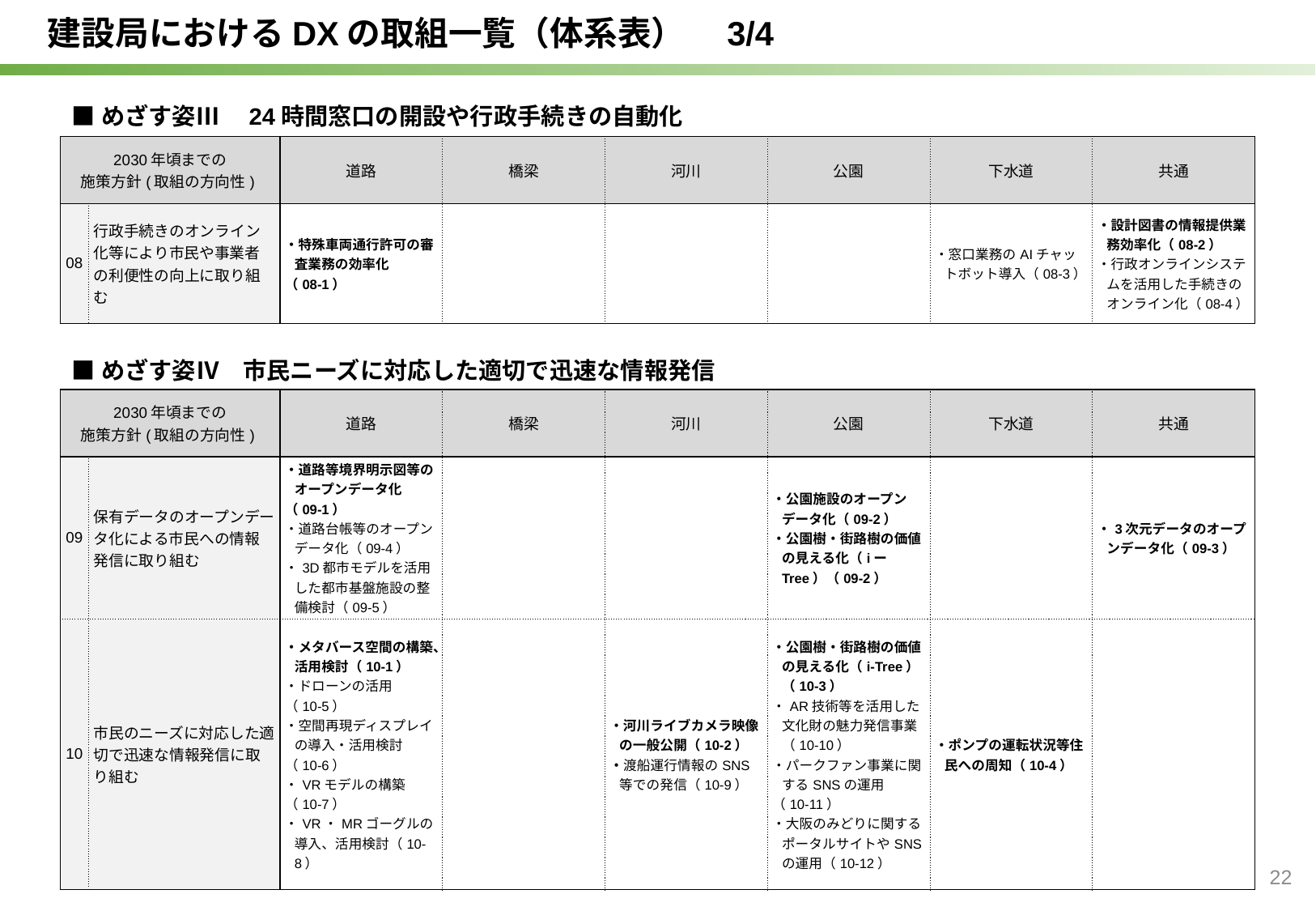

建設局におけるDXの取組一覧（体系表）　3/4
■めざす姿Ⅲ　24時間窓口の開設や行政手続きの自動化
| 2030年頃までの 施策方針(取組の方向性) |  | 道路 | 橋梁 | 河川 | 公園 | 下水道 | 共通 |
| --- | --- | --- | --- | --- | --- | --- | --- |
| 08 | 行政手続きのオンライン化等により市民や事業者の利便性の向上に取り組む | ・特殊車両通行許可の審査業務の効率化 （08-1） |  |  |  | ・窓口業務のAIチャットボット導入（08-3） | ・設計図書の情報提供業務効率化（08-2） ・行政オンラインシステムを活用した手続きのオンライン化（08-4） |
■めざす姿Ⅳ　市民ニーズに対応した適切で迅速な情報発信
| 2030年頃までの 施策方針(取組の方向性) |  | 道路 | 橋梁 | 河川 | 公園 | 下水道 | 共通 |
| --- | --- | --- | --- | --- | --- | --- | --- |
| 09 | 保有データのオープンデータ化による市民への情報発信に取り組む | ・道路等境界明示図等のオープンデータ化 （09-1） ・道路台帳等のオープンデータ化（09-4） ・3D都市モデルを活用した都市基盤施設の整備検討（09-5） |  |  | ・公園施設のオープンデータ化（09-2） ・公園樹・街路樹の価値の見える化（iーTree）（09-2） |  | ・3次元データのオープンデータ化（09-3） |
| 10 | 市民のニーズに対応した適切で迅速な情報発信に取り組む | ・メタバース空間の構築、活用検討（10-1） ・ドローンの活用 （10-5） ・空間再現ディスプレイの導入・活用検討 （10-6） ・VRモデルの構築 （10-7） ・VR・MRゴーグルの導入、活用検討（10-8） |  | ・河川ライブカメラ映像の一般公開（10-2） ・渡船運行情報のSNS等での発信（10-9） | ・公園樹・街路樹の価値の見える化（i-Tree）（10-3） ・AR技術等を活用した文化財の魅力発信事業（10-10） ・パークファン事業に関するSNSの運用 （10-11） ・大阪のみどりに関するポータルサイトやSNSの運用（10-12） | ・ポンプの運転状況等住民への周知（10-4） |  |
22